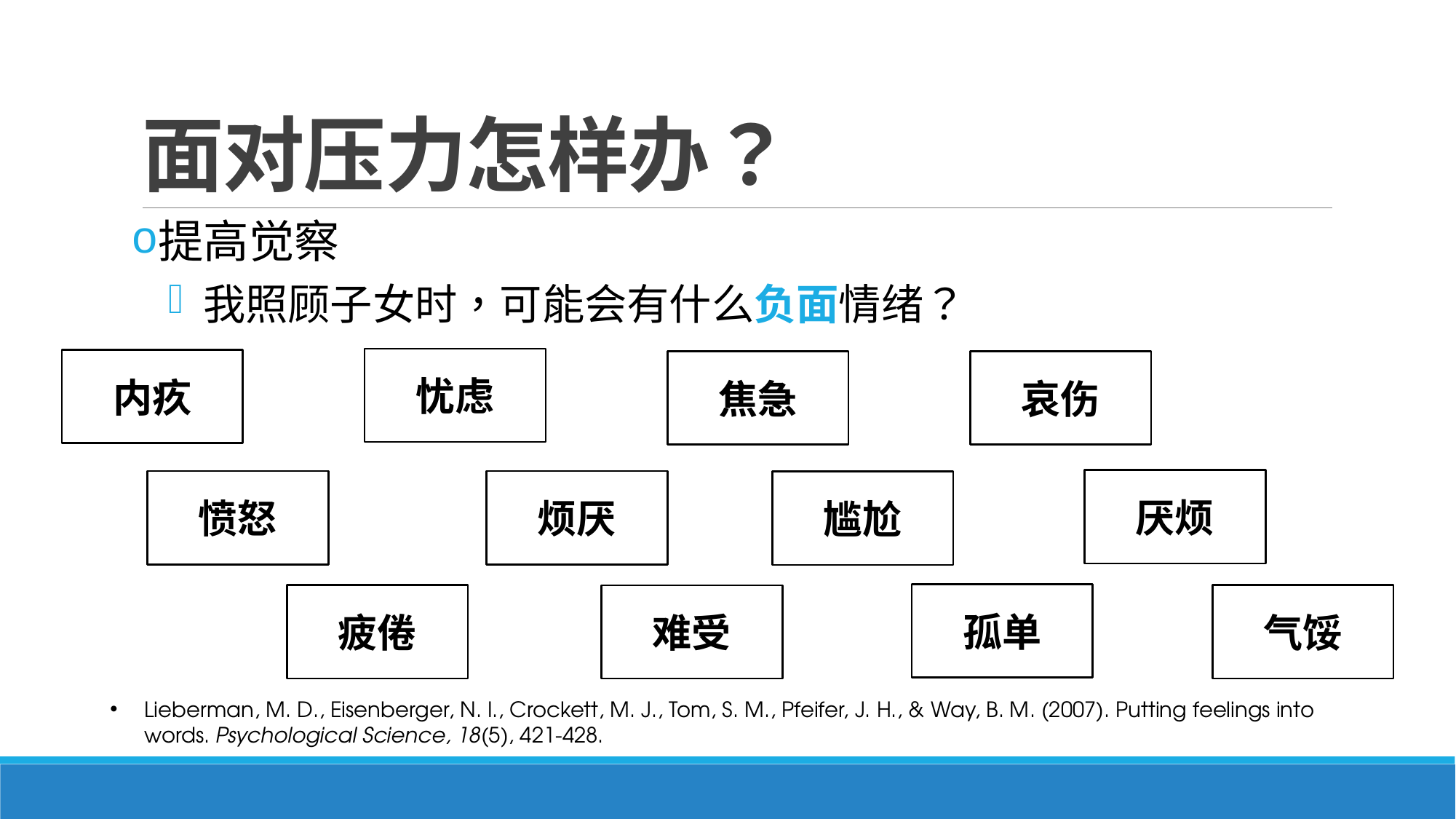

# 面对压力怎样办？
提高觉察
 我照顾子女时，可能会有什么负面情绪？
忧虑
内疚
焦急
哀伤
厌烦
愤怒
烦厌
尴尬
孤单
气馁
疲倦
难受
Lieberman, M. D., Eisenberger, N. I., Crockett, M. J., Tom, S. M., Pfeifer, J. H., & Way, B. M. (2007). Putting feelings into words. Psychological Science, 18(5), 421-428.